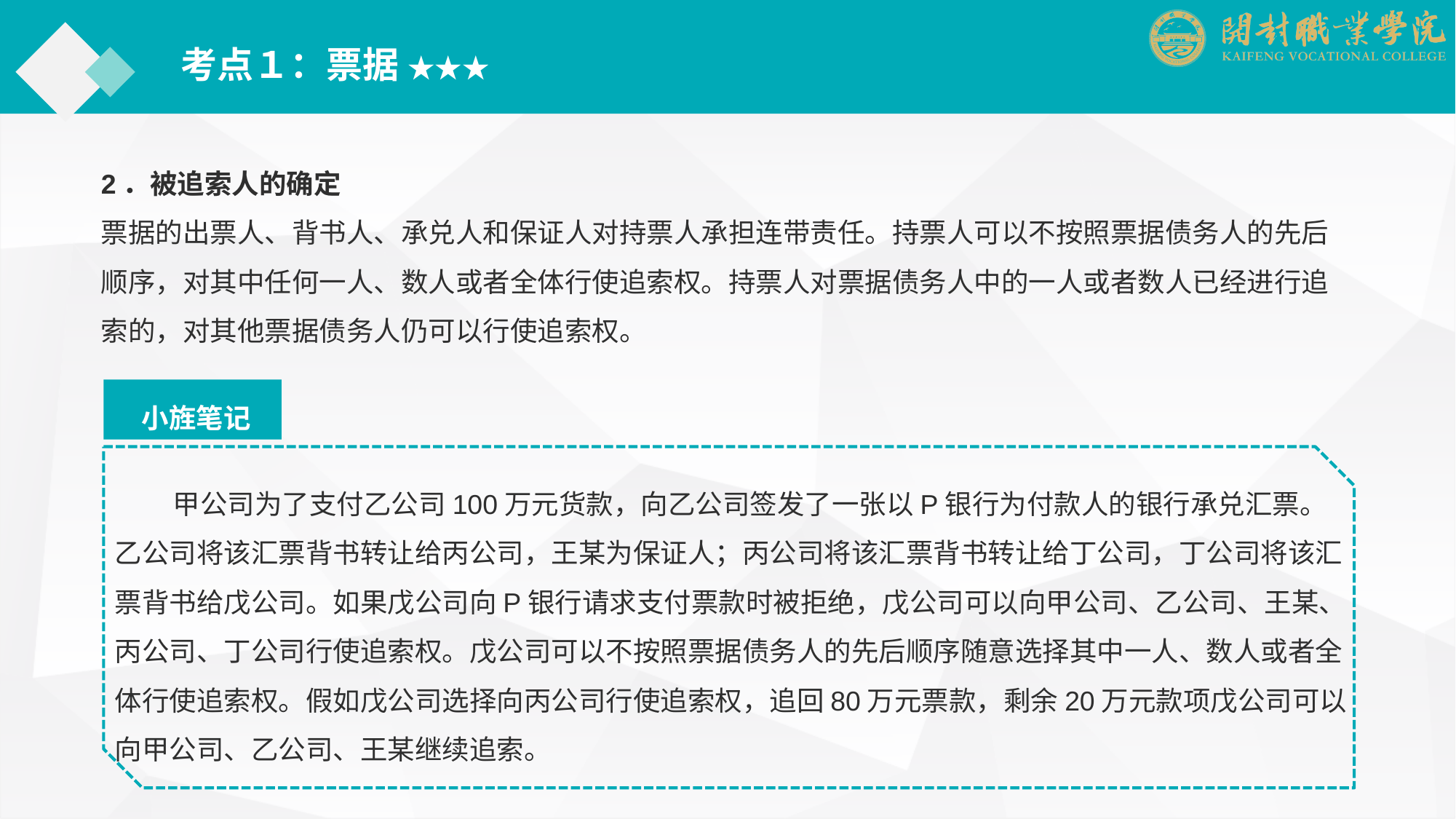

考点１：票据 ★★★
2．被追索人的确定
票据的出票人、背书人、承兑人和保证人对持票人承担连带责任。持票人可以不按照票据债务人的先后顺序，对其中任何一人、数人或者全体行使追索权。持票人对票据债务人中的一人或者数人已经进行追索的，对其他票据债务人仍可以行使追索权。
　小旌笔记

    　甲公司为了支付乙公司100万元货款，向乙公司签发了一张以P银行为付款人的银行承兑汇票。乙公司将该汇票背书转让给丙公司，王某为保证人；丙公司将该汇票背书转让给丁公司，丁公司将该汇票背书给戊公司。如果戊公司向P银行请求支付票款时被拒绝，戊公司可以向甲公司、乙公司、王某、丙公司、丁公司行使追索权。戊公司可以不按照票据债务人的先后顺序随意选择其中一人、数人或者全体行使追索权。假如戊公司选择向丙公司行使追索权，追回80万元票款，剩余20万元款项戊公司可以向甲公司、乙公司、王某继续追索。